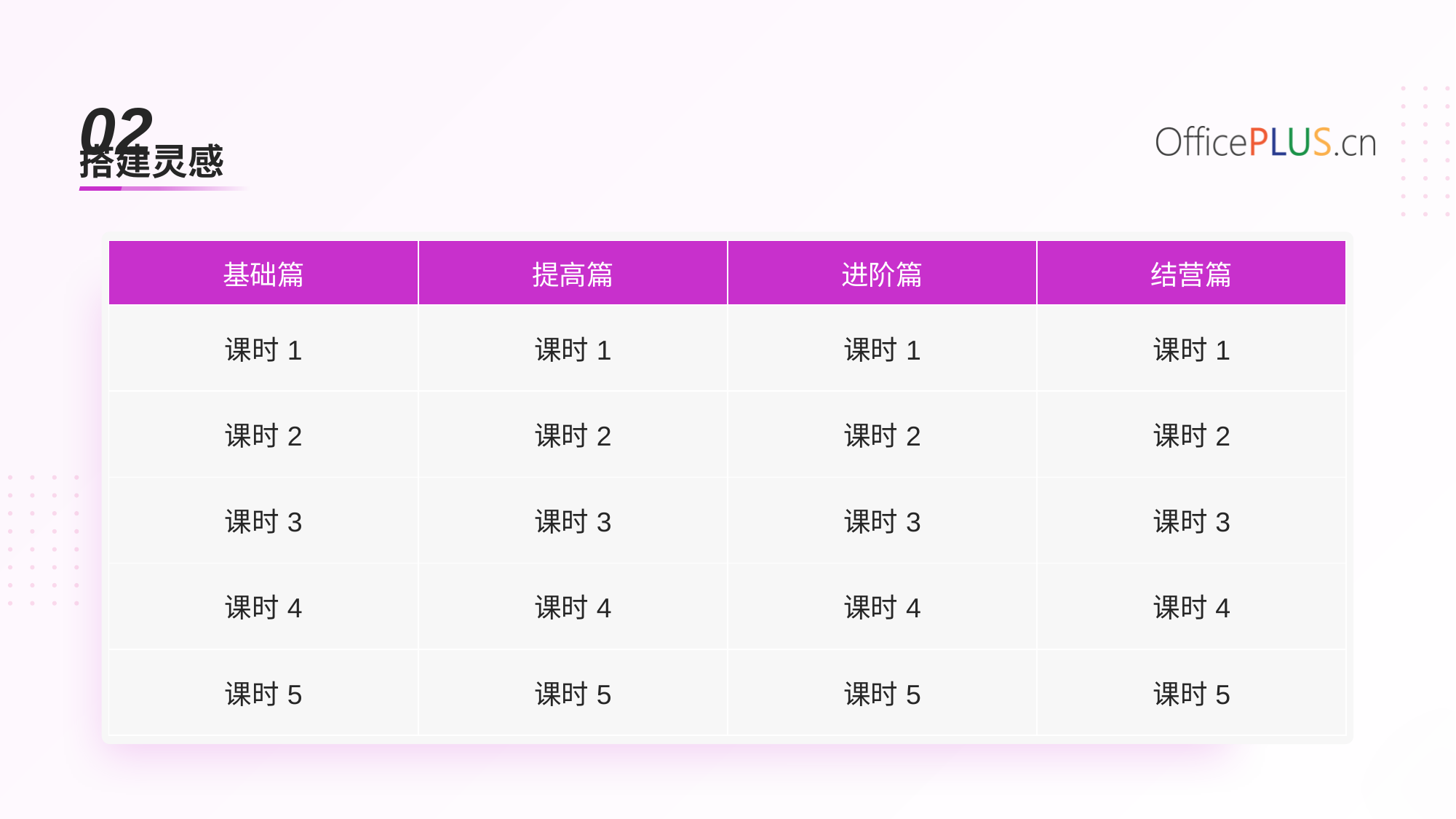

02
搭建灵感

| 基础篇 | 提高篇 | 进阶篇 | 结营篇 |
| --- | --- | --- | --- |
| 课时1 | 课时1 | 课时1 | 课时1 |
| 课时2 | 课时2 | 课时2 | 课时2 |
| 课时3 | 课时3 | 课时3 | 课时3 |
| 课时4 | 课时4 | 课时4 | 课时4 |
| 课时5 | 课时5 | 课时5 | 课时5 |